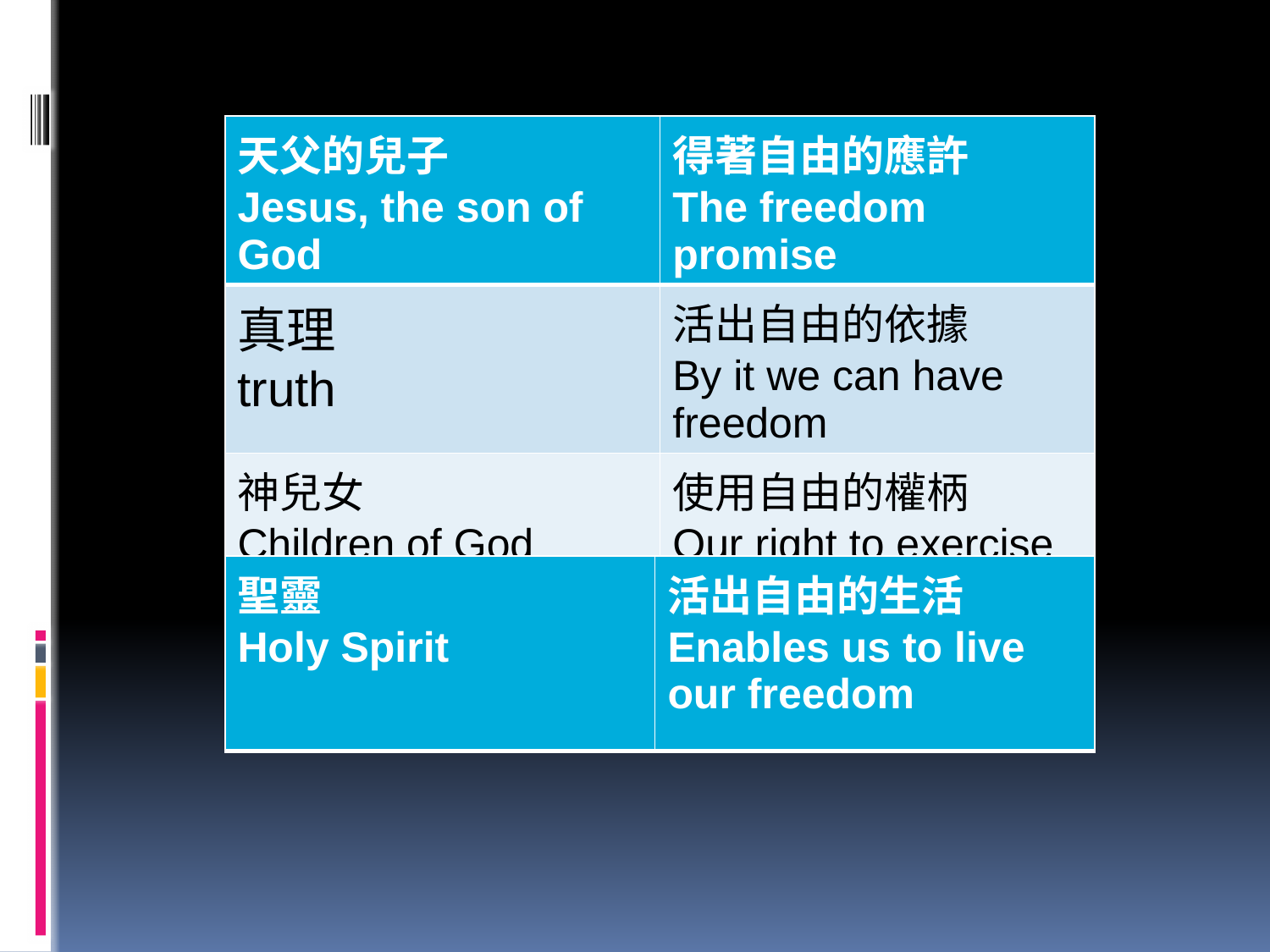

| 天父的兒子 Jesus, the son of God | 得著自由的應許 The freedom promise |
| --- | --- |
| 真理 truth | 活出自由的依據 By it we can have freedom |
| 神兒女 Children of God | 使用自由的權柄 Our right to exercise freedom |
| 聖靈 Holy Spirit | 活出自由的生活 Enables us to live our freedom |
| --- | --- |